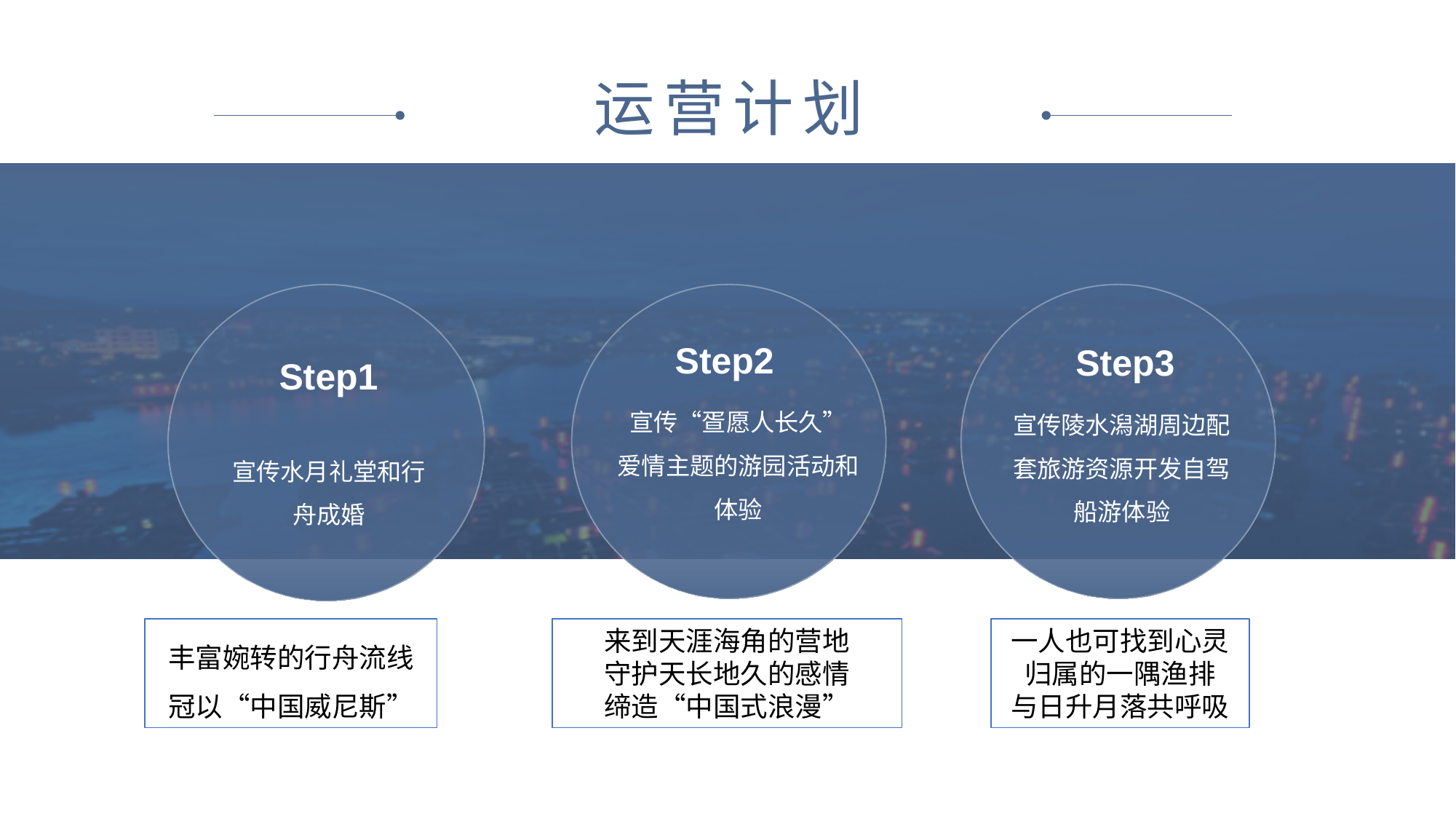

运营计划

Step1
宣传水月礼堂和行舟成婚
Step2
Step3
宣传“疍愿人长久”
爱情主题的游园活动和体验
宣传陵水潟湖周边配套旅游资源开发自驾船游体验
丰富婉转的行舟流线
冠以“中国威尼斯”
来到天涯海角的营地
守护天长地久的感情
缔造“中国式浪漫”
一人也可找到心灵归属的一隅渔排
与日升月落共呼吸